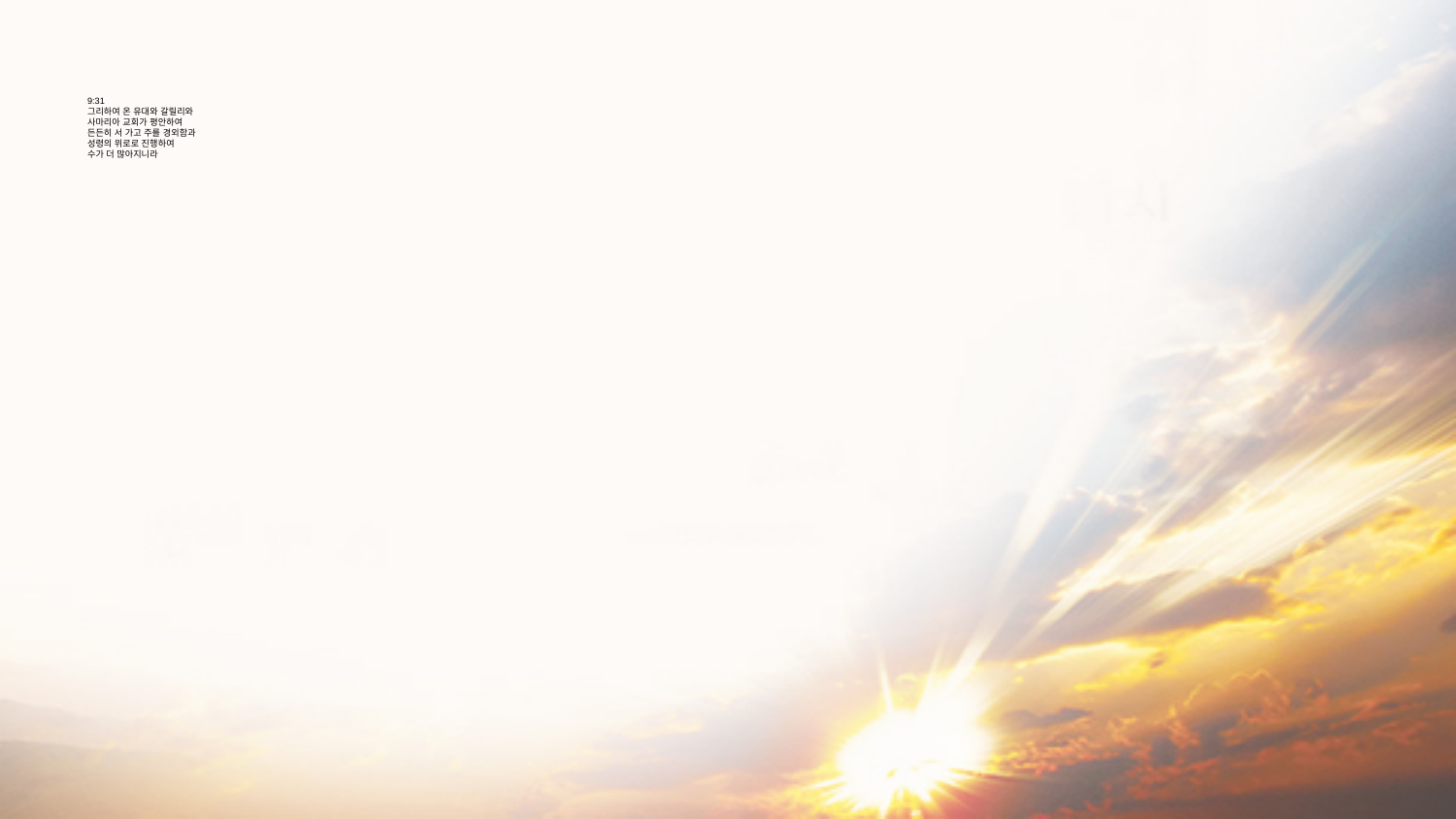

# 9:31 그리하여 온 유대와 갈릴리와 사마리아 교회가 평안하여 든든히 서 가고 주를 경외함과 성령의 위로로 진행하여 수가 더 많아지니라